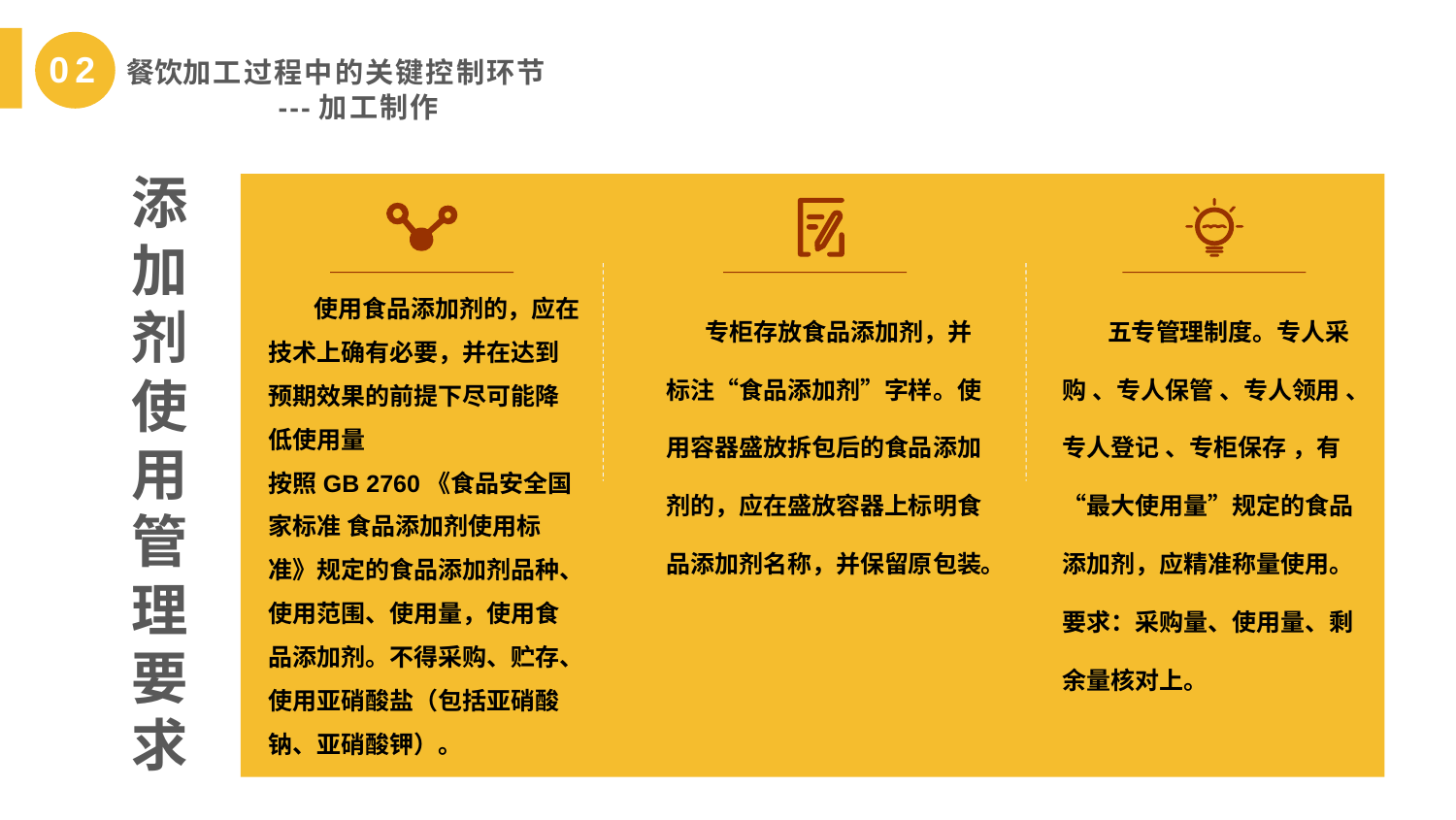

02 餐饮加工过程中的关键控制环节
                          ---加工制作

添加剂使用管理要求

       使用食品添加剂的，应在技术上确有必要，并在达到预期效果的前提下尽可能降低使用量
按照GB 2760《食品安全国家标准 食品添加剂使用标准》规定的食品添加剂品种、使用范围、使用量，使用食品添加剂。不得采购、贮存、使用亚硝酸盐（包括亚硝酸钠、亚硝酸钾）。
      专柜存放食品添加剂，并标注“食品添加剂”字样。使用容器盛放拆包后的食品添加剂的，应在盛放容器上标明食品添加剂名称，并保留原包装。
       五专管理制度。专人采购 、专人保管 、专人领用 、专人登记 、专柜保存 ，有 “最大使用量”规定的食品添加剂，应精准称量使用。要求：采购量、使用量、剩余量核对上。